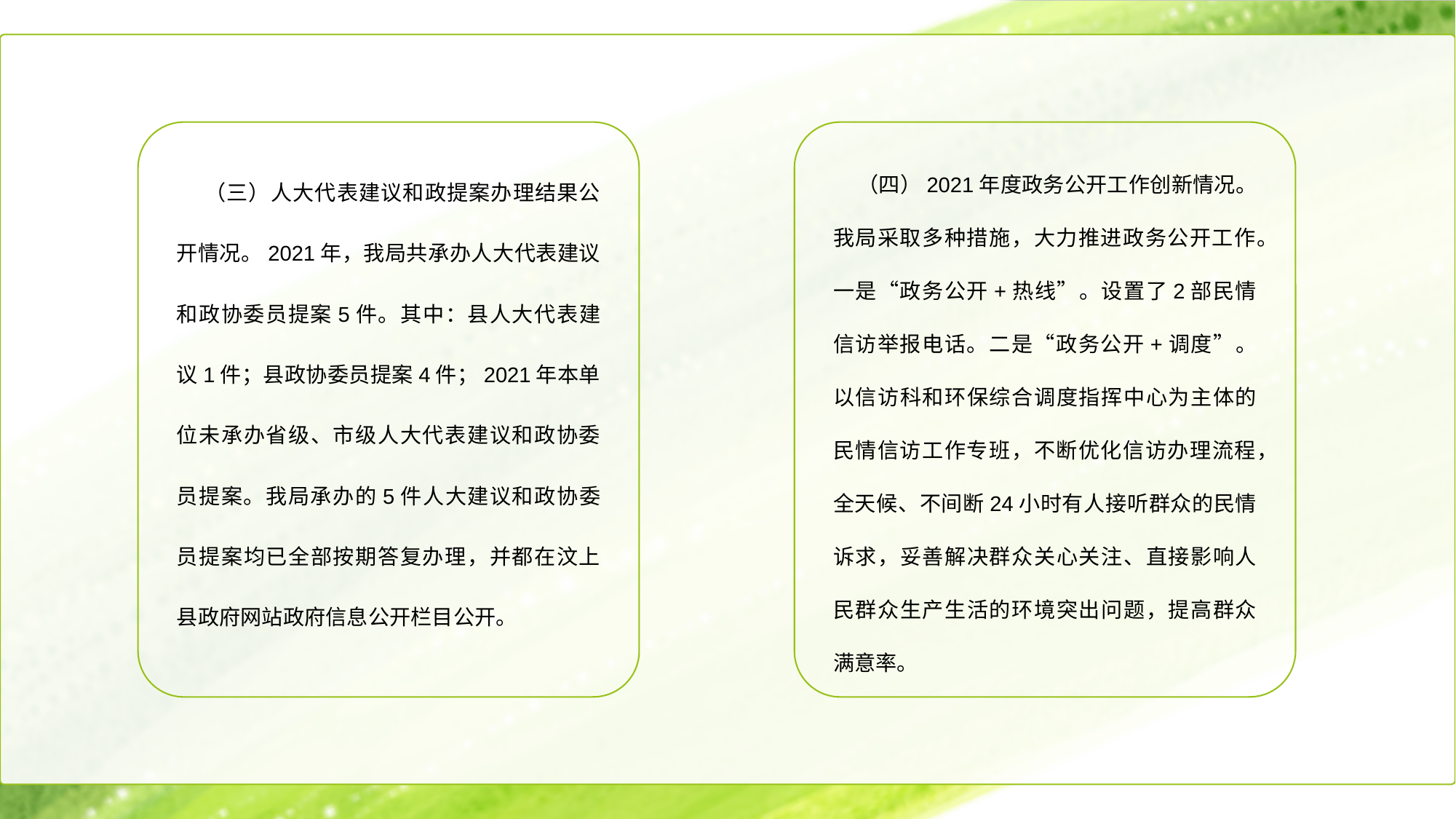

（三）人大代表建议和政提案办理结果公开情况。2021年，我局共承办人大代表建议和政协委员提案5件。其中：县人大代表建议1件；县政协委员提案4件；2021年本单位未承办省级、市级人大代表建议和政协委员提案。我局承办的5件人大建议和政协委员提案均已全部按期答复办理，并都在汶上县政府网站政府信息公开栏目公开。
    （四）2021年度政务公开工作创新情况。我局采取多种措施，大力推进政务公开工作。一是“政务公开+热线”。设置了2部民情信访举报电话。二是“政务公开+调度”。以信访科和环保综合调度指挥中心为主体的民情信访工作专班，不断优化信访办理流程，全天候、不间断24小时有人接听群众的民情诉求，妥善解决群众关心关注、直接影响人民群众生产生活的环境突出问题，提高群众满意率。